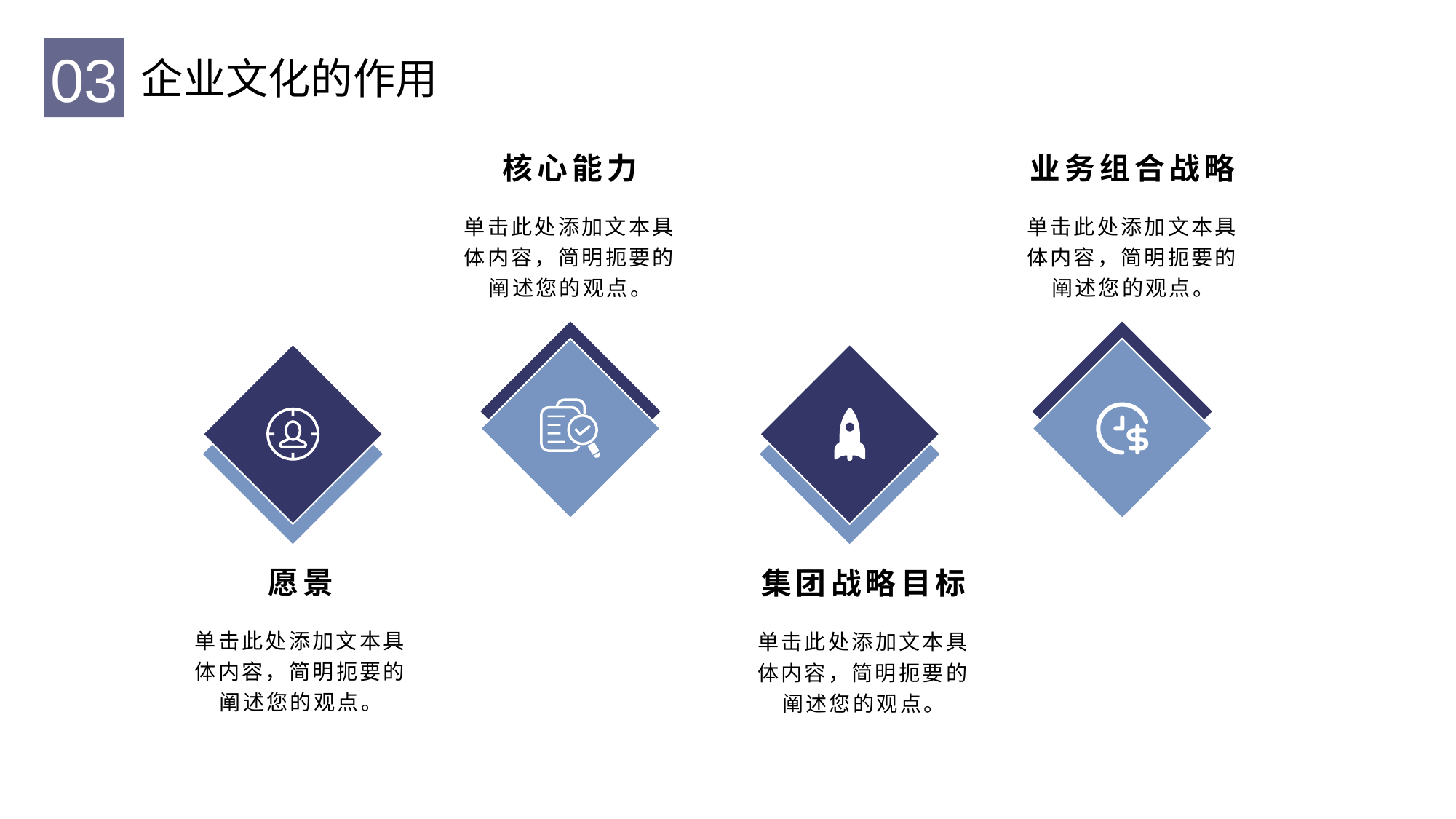

03
企业文化的作用
核心能力
业务组合战略
单击此处添加文本具体内容，简明扼要的阐述您的观点。
单击此处添加文本具体内容，简明扼要的阐述您的观点。

愿景
集团战略目标
单击此处添加文本具体内容，简明扼要的阐述您的观点。
单击此处添加文本具体内容，简明扼要的阐述您的观点。